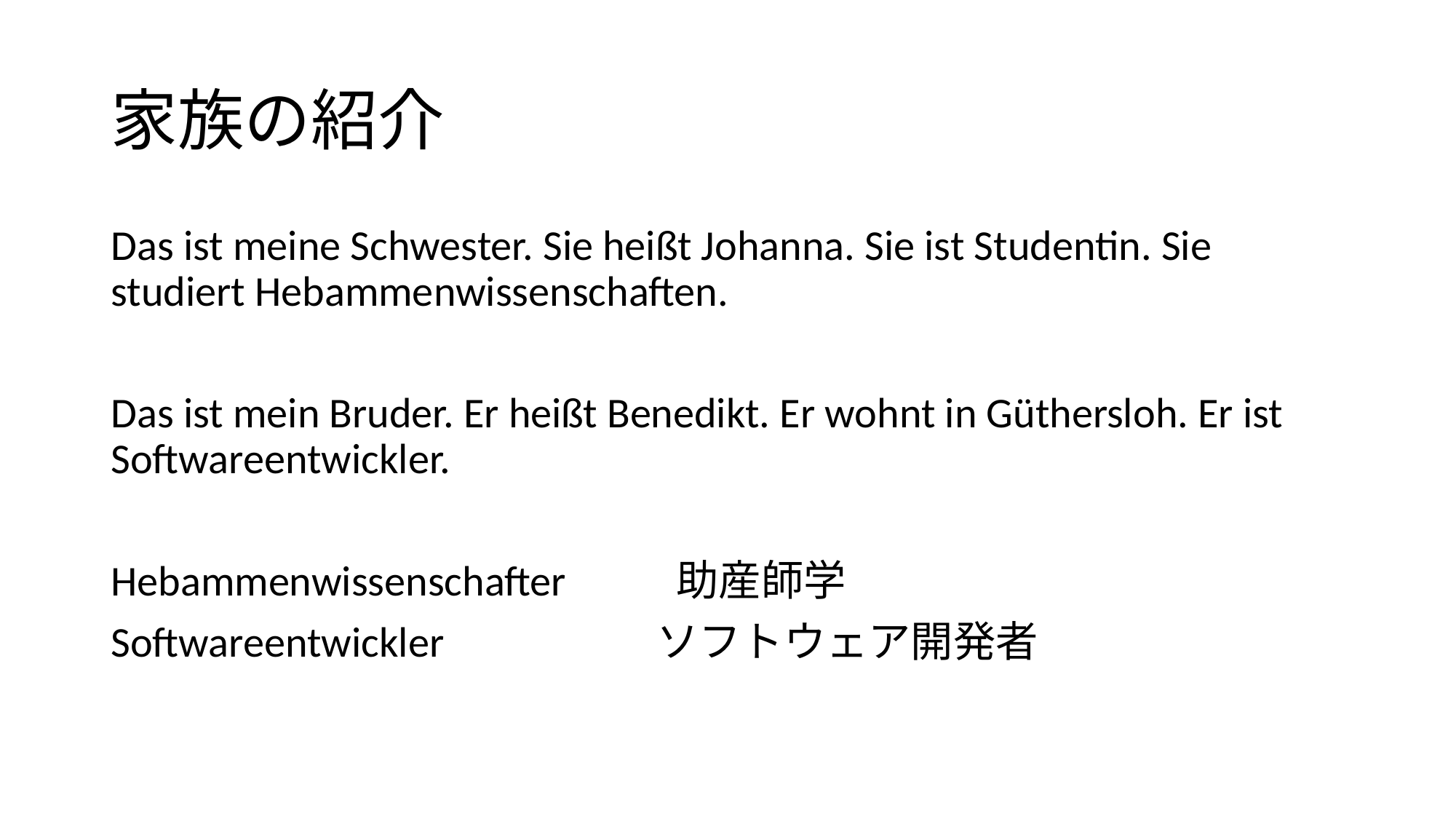

# 家族の紹介
Das ist meine Schwester. Sie heißt Johanna. Sie ist Studentin. Sie studiert Hebammenwissenschaften.

Das ist mein Bruder. Er heißt Benedikt. Er wohnt in Güthersloh. Er ist Softwareentwickler.

Hebammenwissenschafter	 助産師学
Softwareentwickler		ソフトウェア開発者